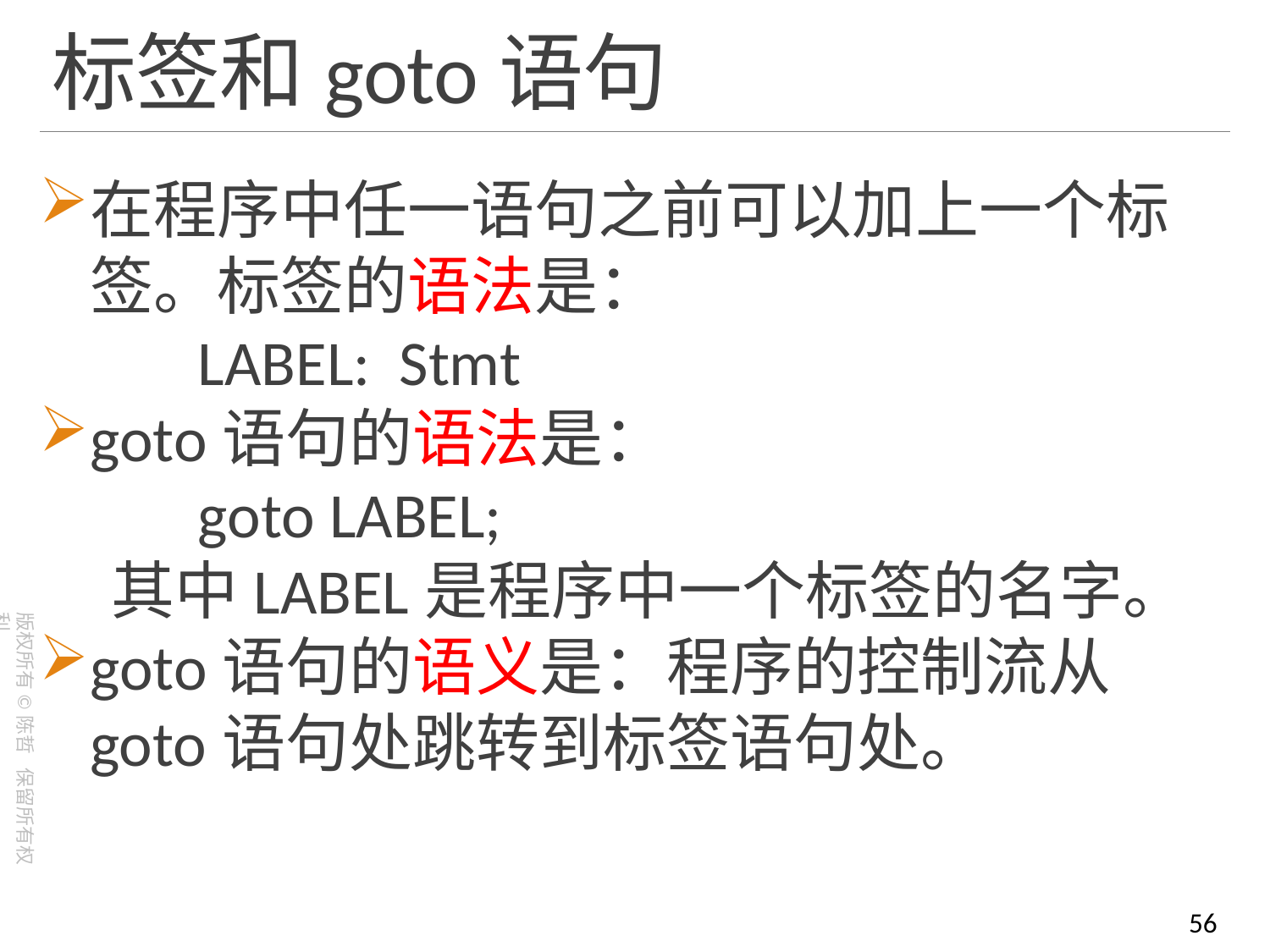

# 标签和goto语句
在程序中任一语句之前可以加上一个标签。标签的语法是：
           LABEL:  Stmt
goto语句的语法是：
           goto LABEL;
    其中LABEL是程序中一个标签的名字。
goto语句的语义是：程序的控制流从goto语句处跳转到标签语句处。
56